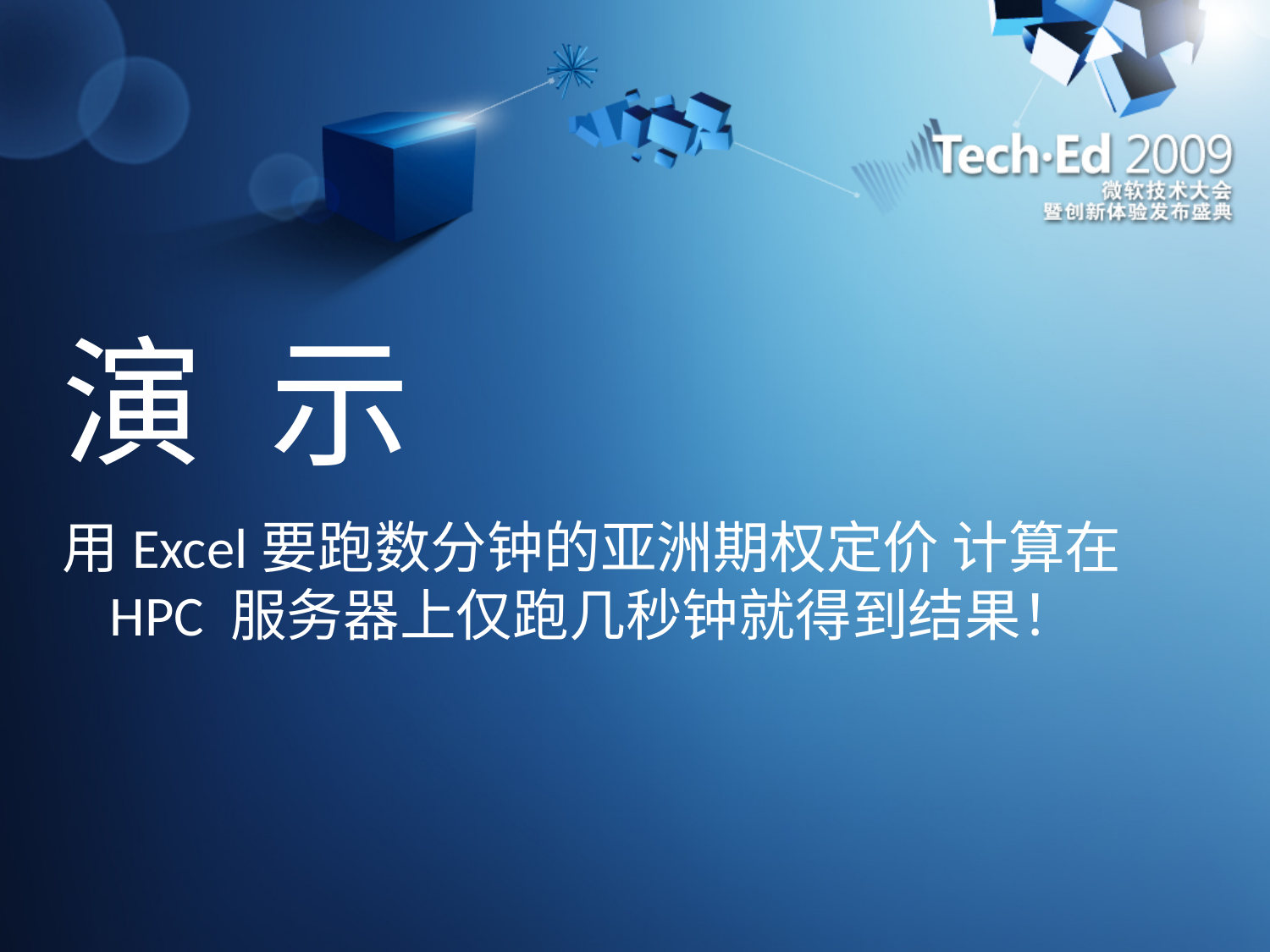

# 演 示
用Excel要跑数分钟的亚洲期权定价 计算在HPC 服务器上仅跑几秒钟就得到结果！